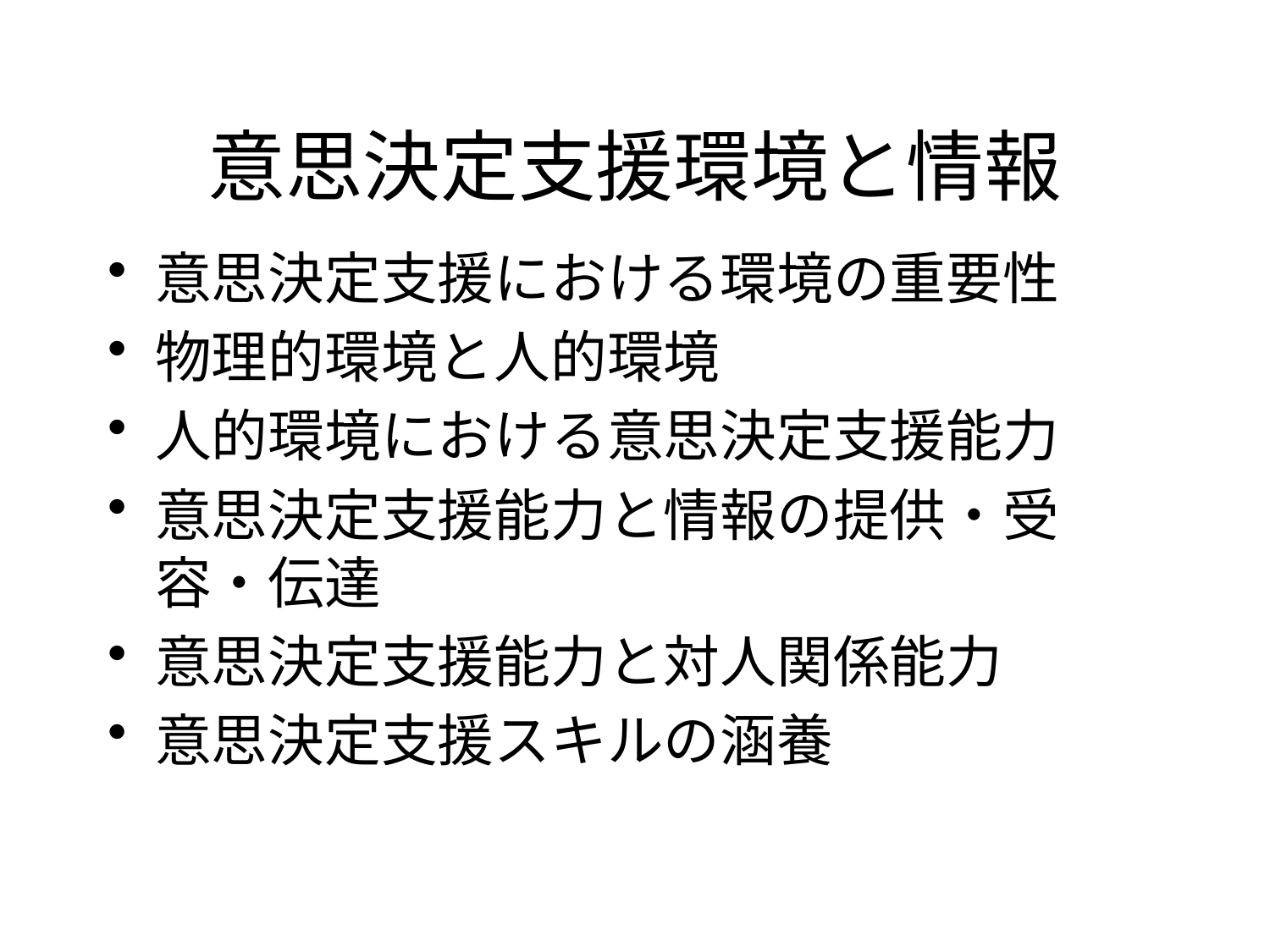

# 意思決定支援環境と情報
意思決定支援における環境の重要性
物理的環境と人的環境
人的環境における意思決定支援能力
意思決定支援能力と情報の提供・受容・伝達
意思決定支援能力と対人関係能力
意思決定支援スキルの涵養